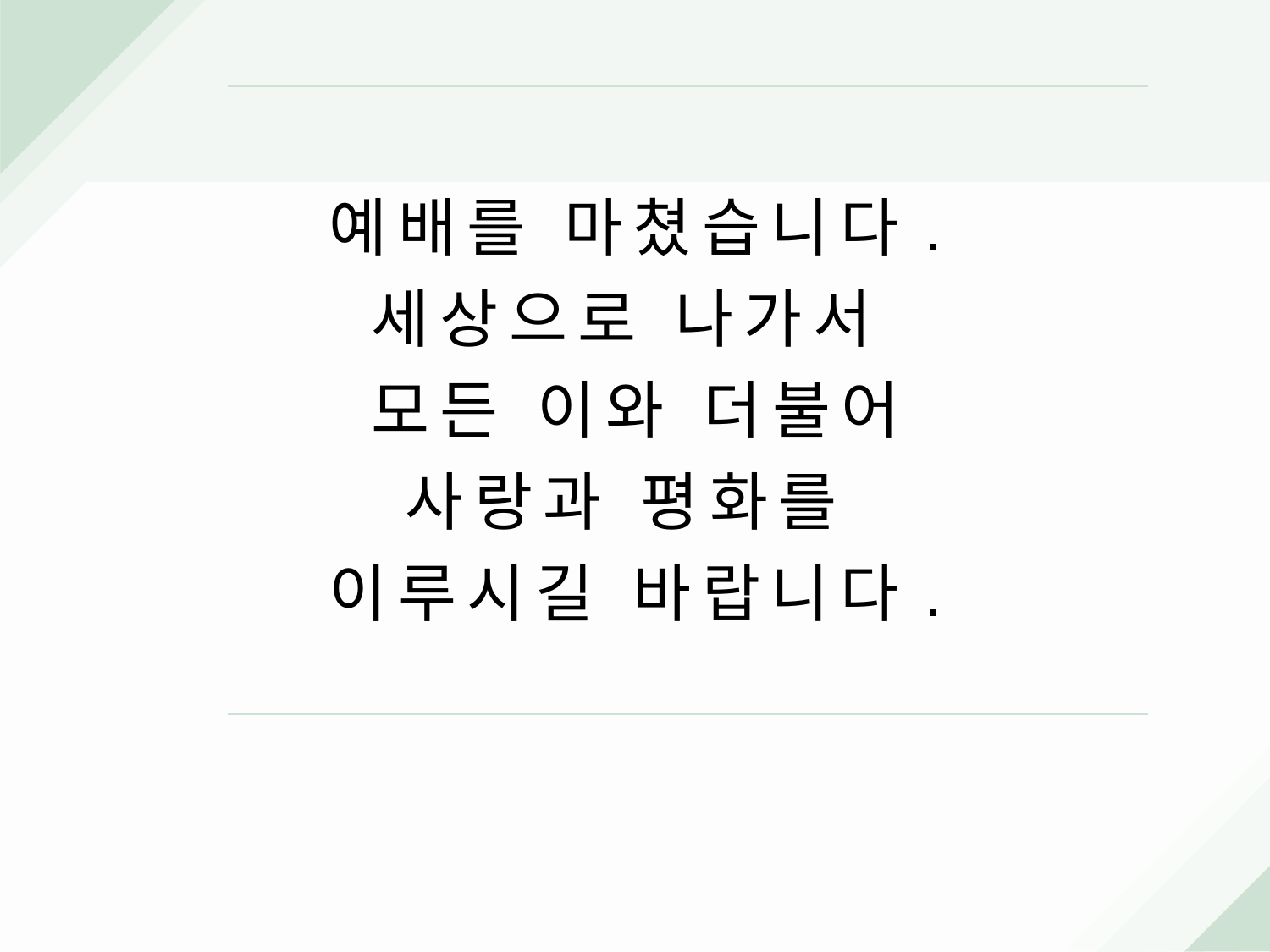

예배를 마쳤습니다.
세상으로 나가서
모든 이와 더불어
사랑과 평화를
이루시길 바랍니다.